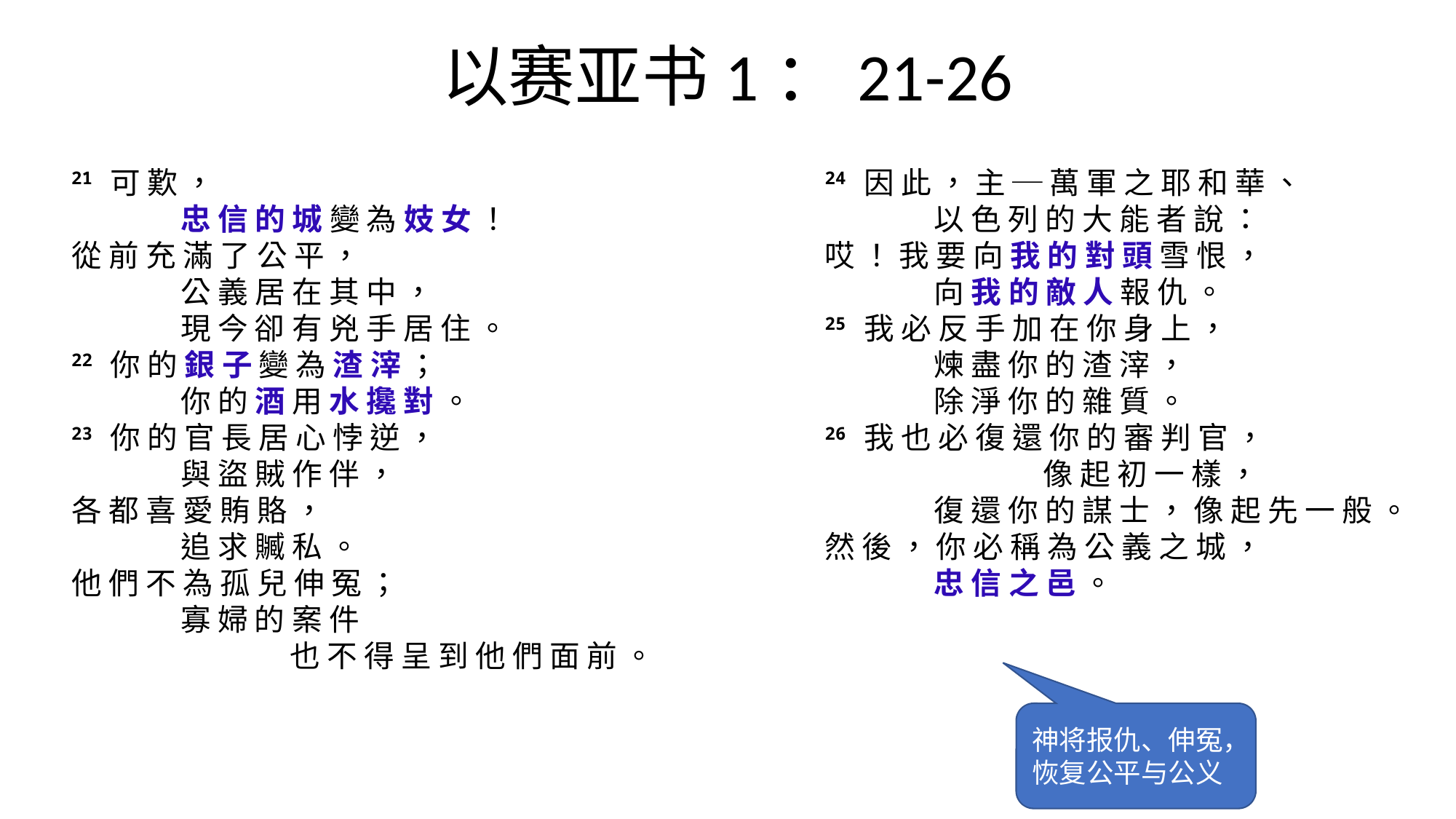

# 以赛亚书1：21-26
21 可 歎 ，
	忠 信 的 城 變 為 妓 女 ！
從 前 充 滿 了 公 平 ，
	公 義 居 在 其 中 ，
	現 今 卻 有 兇 手 居 住 。
22 你 的 銀 子 變 為 渣 滓 ；
	你 的 酒 用 水 攙 對 。
23 你 的 官 長 居 心 悖 逆 ，
	與 盜 賊 作 伴 ，
各 都 喜 愛 賄 賂 ，
	追 求 贓 私 。
他 們 不 為 孤 兒 伸 冤 ；
	寡 婦 的 案 件
		也 不 得 呈 到 他 們 面 前 。

24 因 此 ， 主 ─ 萬 軍 之 耶 和 華 、
	以 色 列 的 大 能 者 說 ：
哎 ！ 我 要 向 我 的 對 頭 雪 恨 ，
	向 我 的 敵 人 報 仇 。
25 我 必 反 手 加 在 你 身 上 ，
	煉 盡 你 的 渣 滓 ，
	除 淨 你 的 雜 質 。
26 我 也 必 復 還 你 的 審 判 官 ，
		像 起 初 一 樣 ，
	復 還 你 的 謀 士 ， 像 起 先 一 般 。
然 後 ， 你 必 稱 為 公 義 之 城 ，
	忠 信 之 邑 。

神将报仇、伸冤，
恢复公平与公义